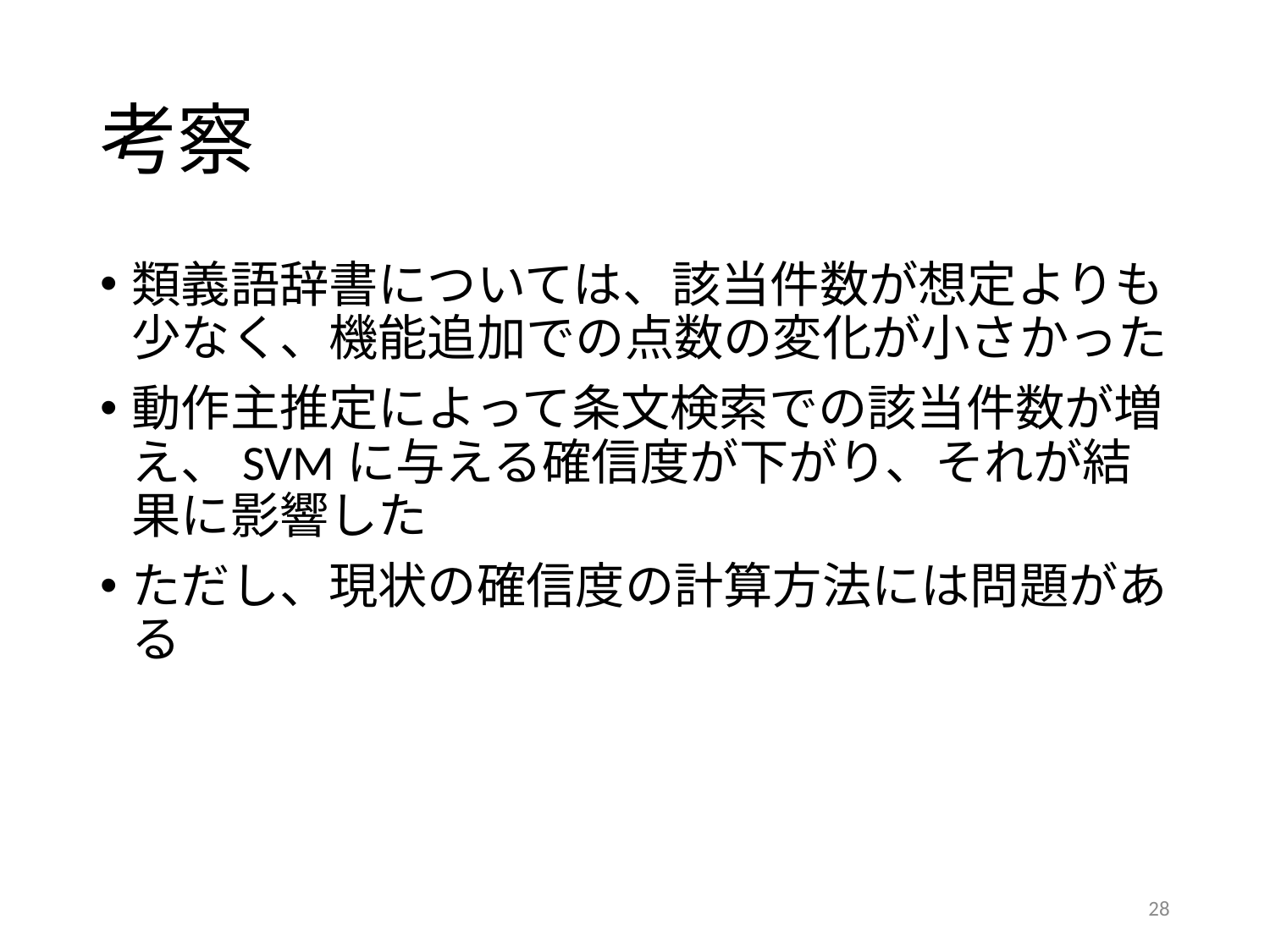

# 考察
類義語辞書については、該当件数が想定よりも少なく、機能追加での点数の変化が小さかった
動作主推定によって条文検索での該当件数が増え、SVMに与える確信度が下がり、それが結果に影響した
ただし、現状の確信度の計算方法には問題がある
28